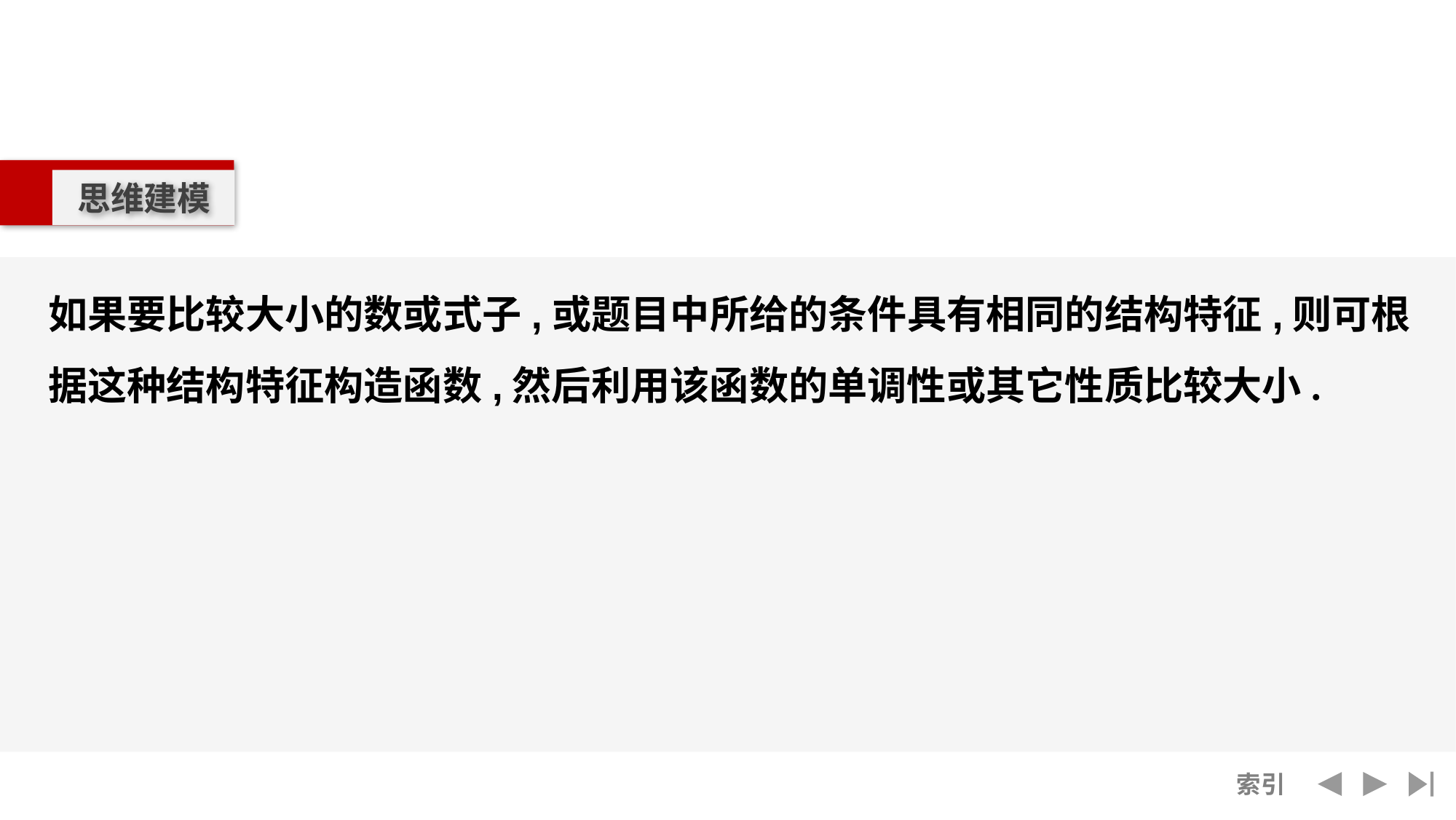

思维建模

如果要比较大小的数或式子,或题目中所给的条件具有相同的结构特征,则可根据这种结构特征构造函数,然后利用该函数的单调性或其它性质比较大小.